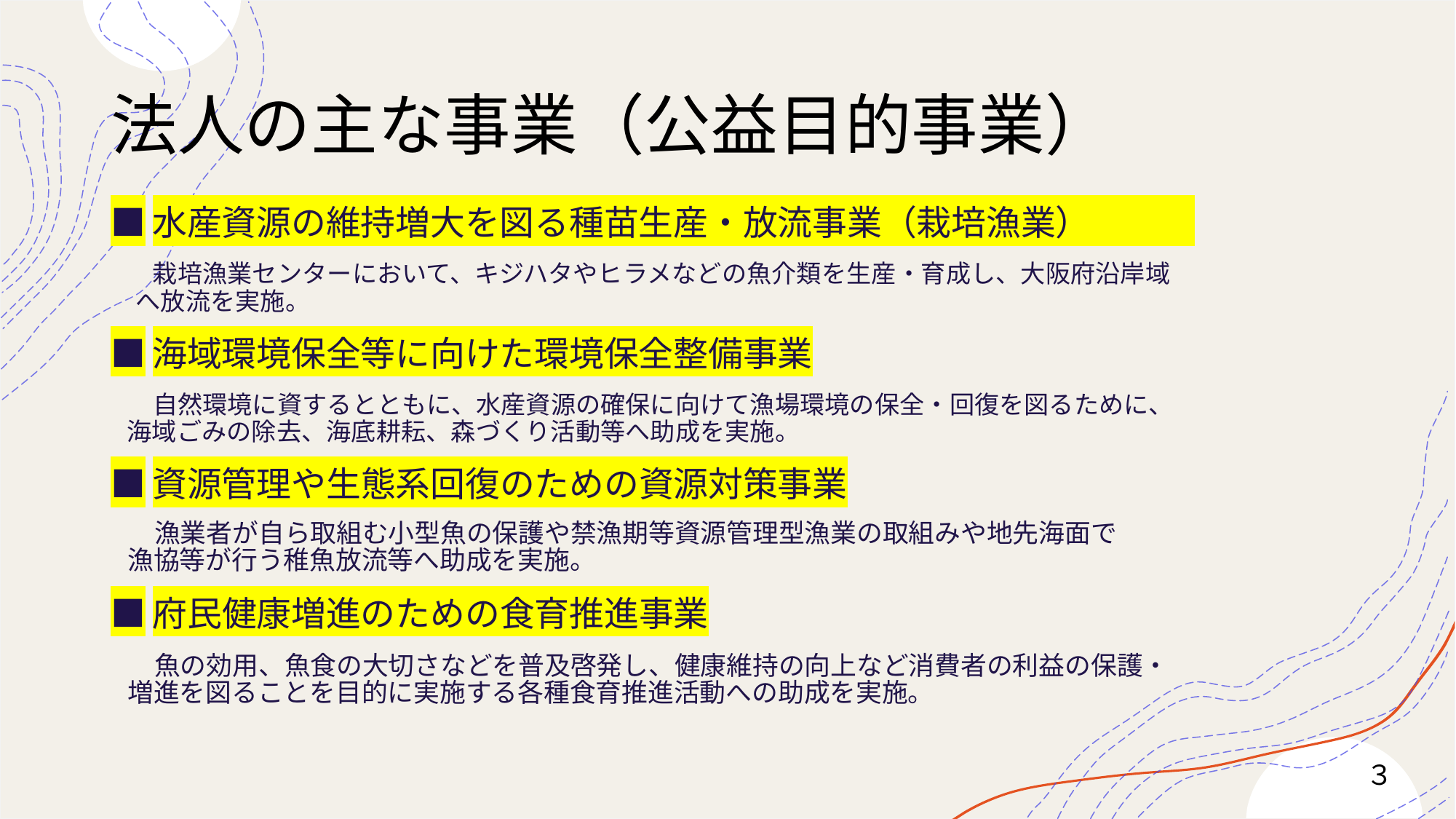

# 法人の主な事業（公益目的事業）
■水産資源の維持増大を図る種苗生産・放流事業（栽培漁業）
　   栽培漁業センターにおいて、キジハタやヒラメなどの魚介類を生産・育成し、大阪府沿岸域
　へ放流を実施。
■海域環境保全等に向けた環境保全整備事業
　   自然環境に資するとともに、水産資源の確保に向けて漁場環境の保全・回復を図るために、
  海域ごみの除去、海底耕耘、森づくり活動等へ助成を実施。
■資源管理や生態系回復のための資源対策事業
　   漁業者が自ら取組む小型魚の保護や禁漁期等資源管理型漁業の取組みや地先海面で
  漁協等が行う稚魚放流等へ助成を実施。
■府民健康増進のための食育推進事業
　   魚の効用、魚食の大切さなどを普及啓発し、健康維持の向上など消費者の利益の保護・
  増進を図ることを目的に実施する各種食育推進活動への助成を実施。

３